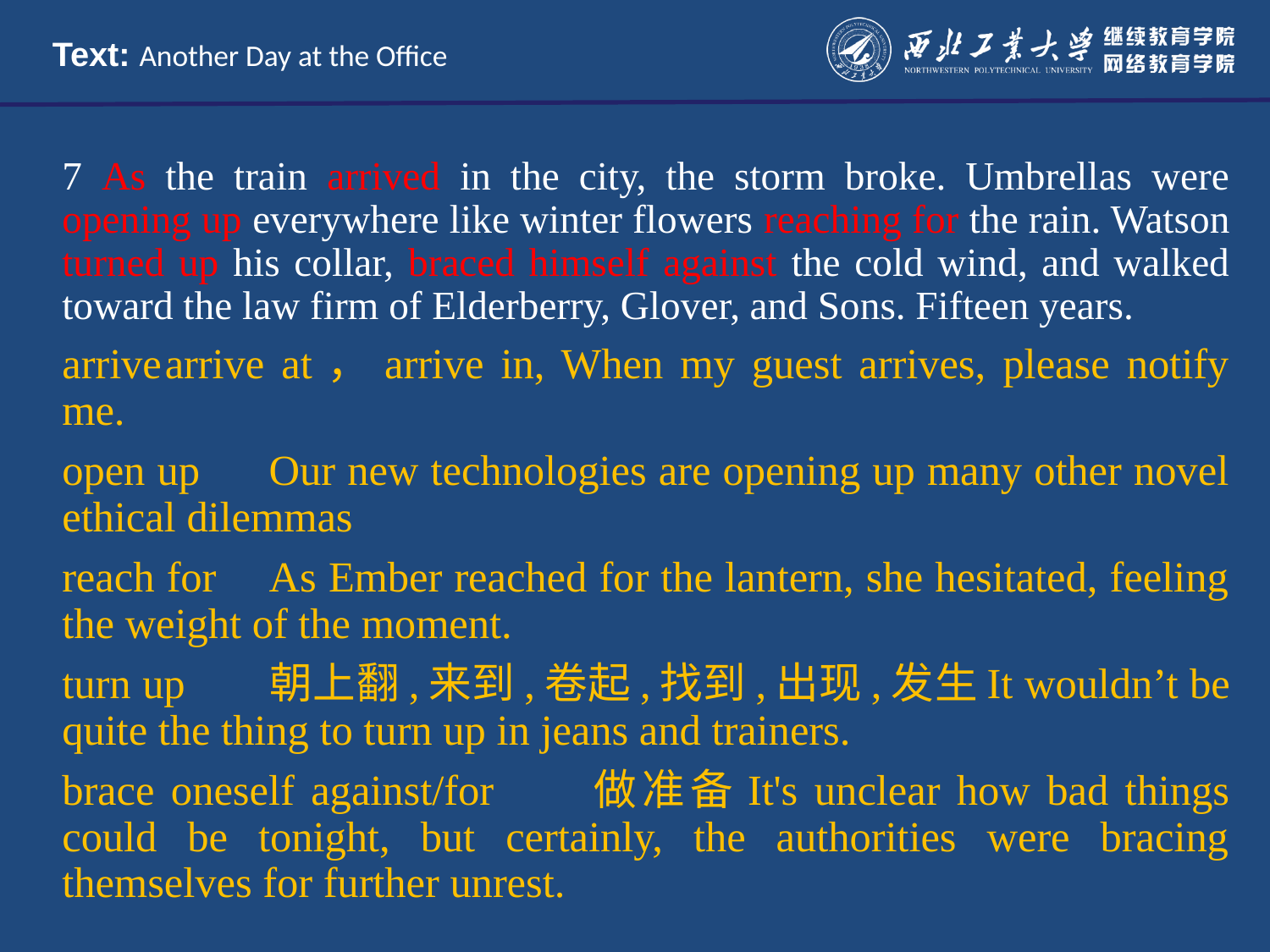

# Text: Another Day at the Office
7 As the train arrived in the city, the storm broke. Umbrellas were opening up everywhere like winter flowers reaching for the rain. Watson turned up his collar, braced himself against the cold wind, and walked toward the law firm of Elderberry, Glover, and Sons. Fifteen years.
arrive		arrive at，arrive in, When my guest arrives, please notify me.
open up	Our new technologies are opening up many other novel ethical dilemmas
reach for	As Ember reached for the lantern, she hesitated, feeling the weight of the moment.
turn up	朝上翻,来到,卷起,找到,出现,发生It wouldn’t be quite the thing to turn up in jeans and trainers.
brace oneself against/for	做准备It's unclear how bad things could be tonight, but certainly, the authorities were bracing themselves for further unrest.